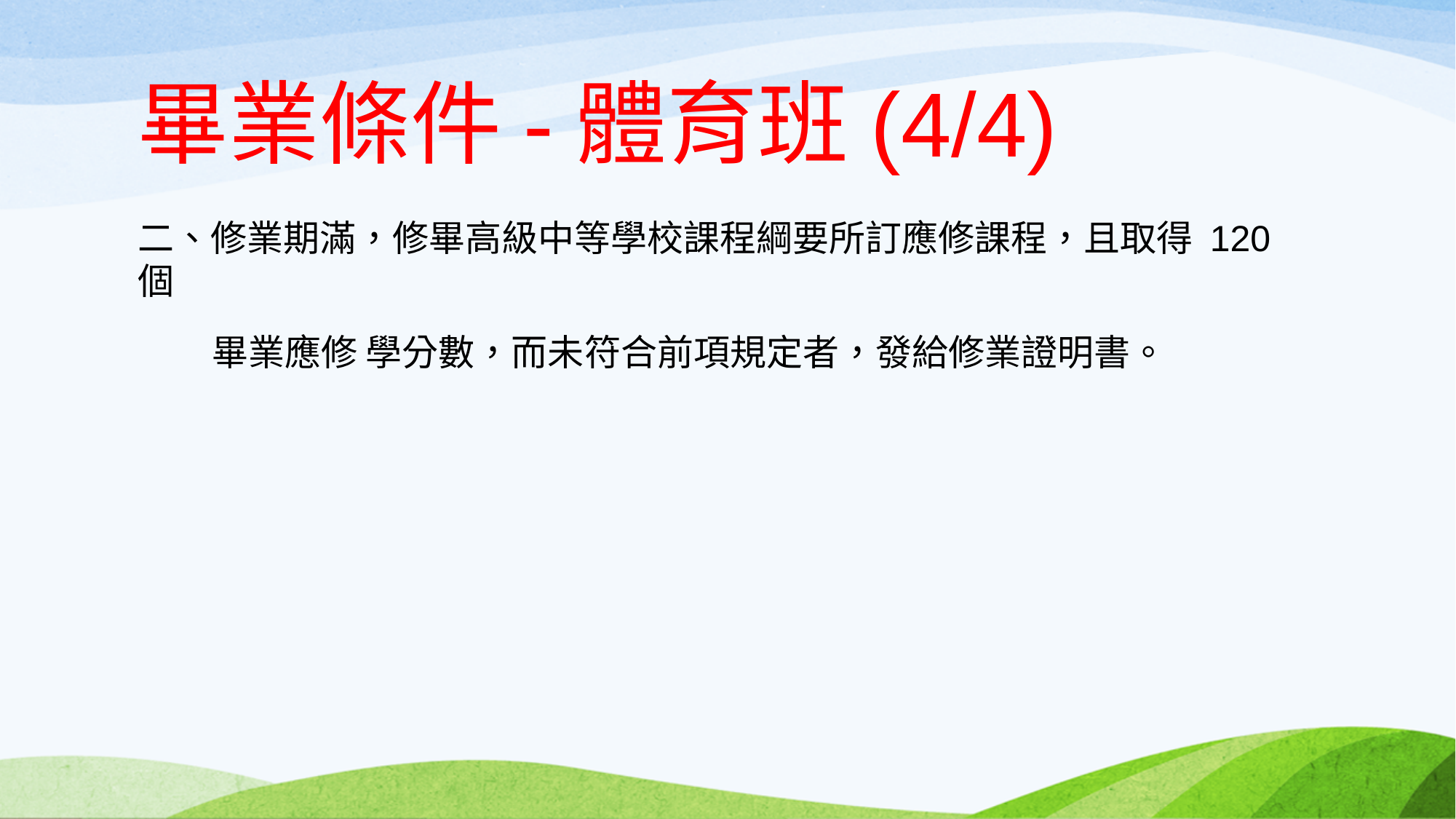

# 畢業條件-體育班(4/4)
二、修業期滿，修畢高級中等學校課程綱要所訂應修課程，且取得 120 個
        畢業應修 學分數，而未符合前項規定者，發給修業證明書。